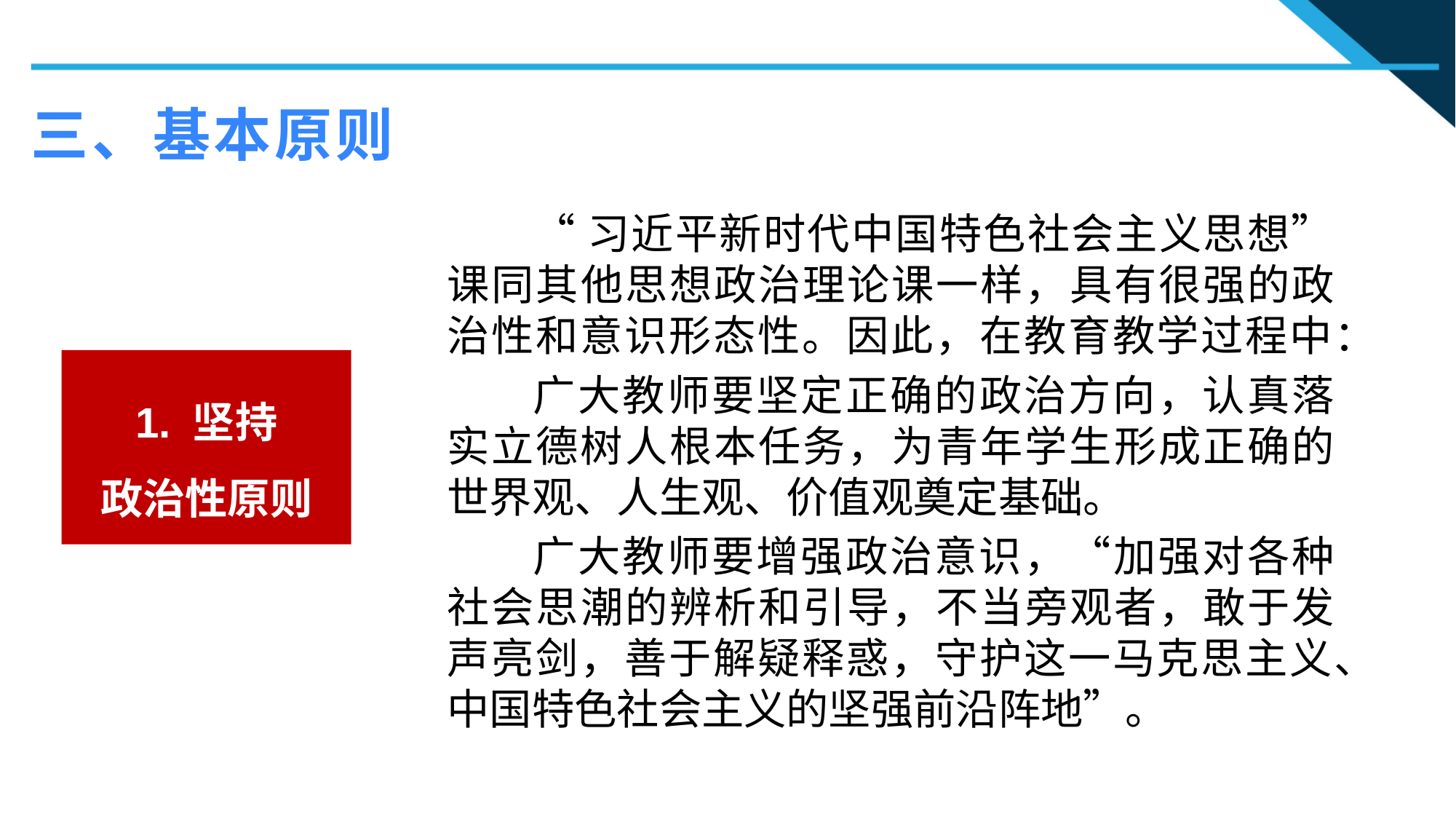

三、基本原则
“习近平新时代中国特色社会主义思想”课同其他思想政治理论课一样，具有很强的政治性和意识形态性。因此，在教育教学过程中：
广大教师要坚定正确的政治方向，认真落实立德树人根本任务，为青年学生形成正确的世界观、人生观、价值观奠定基础。
广大教师要增强政治意识，“加强对各种社会思潮的辨析和引导，不当旁观者，敢于发声亮剑，善于解疑释惑，守护这一马克思主义、中国特色社会主义的坚强前沿阵地”。

1. 坚持
政治性原则